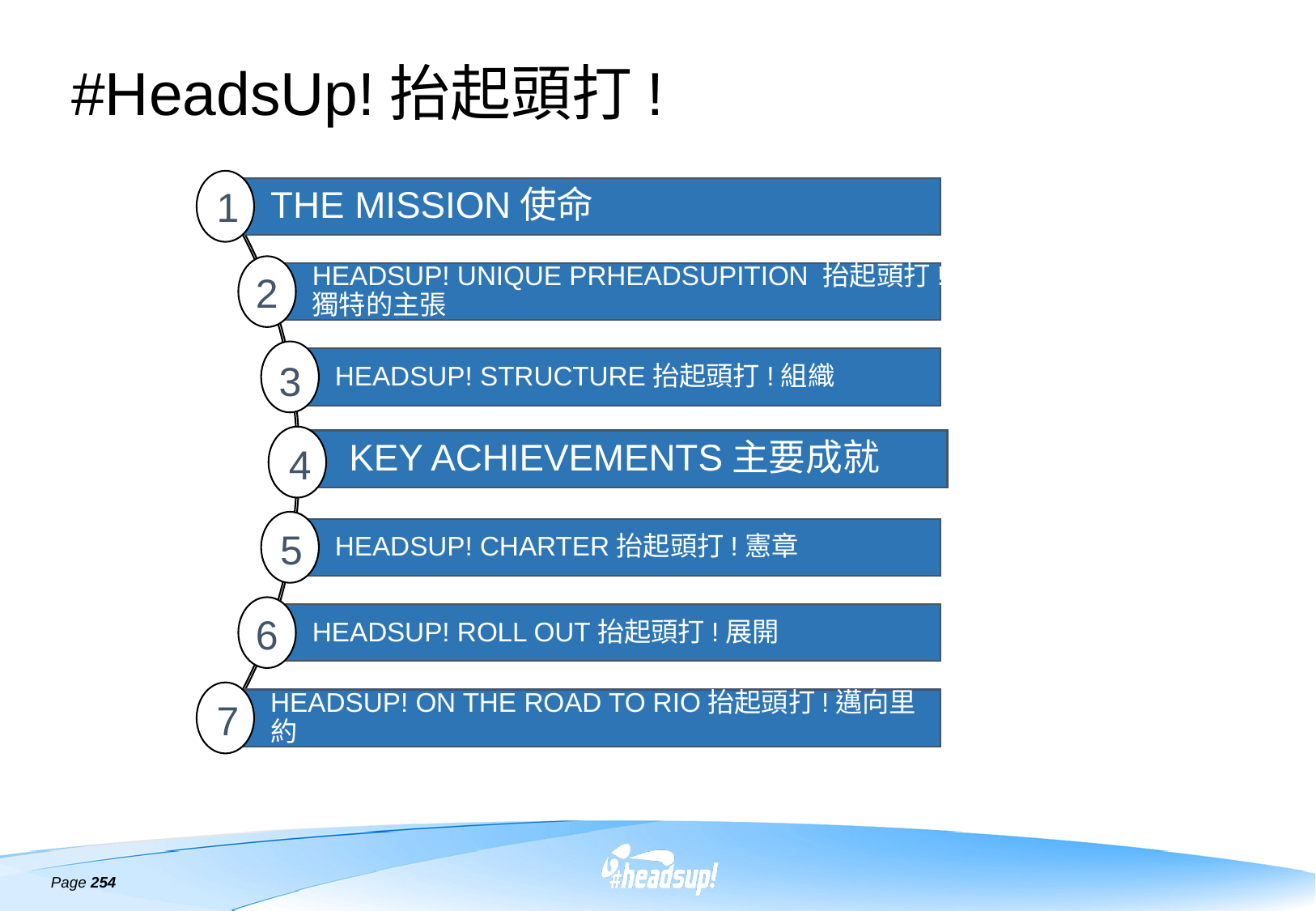

# #HeadsUp!抬起頭打!

THE MISSION使命

HEADSUP! UNIQUE PRHEADSUPITION 抬起頭打!獨特的主張

HEADSUP! STRUCTURE抬起頭打!組織

KEY ACHIEVEMENTS主要成就

HEADSUP! CHARTER抬起頭打!憲章

HEADSUP! ROLL OUT抬起頭打!展開

HEADSUP! ON THE ROAD TO RIO抬起頭打!邁向里約
1
2
3
4
5
6
7